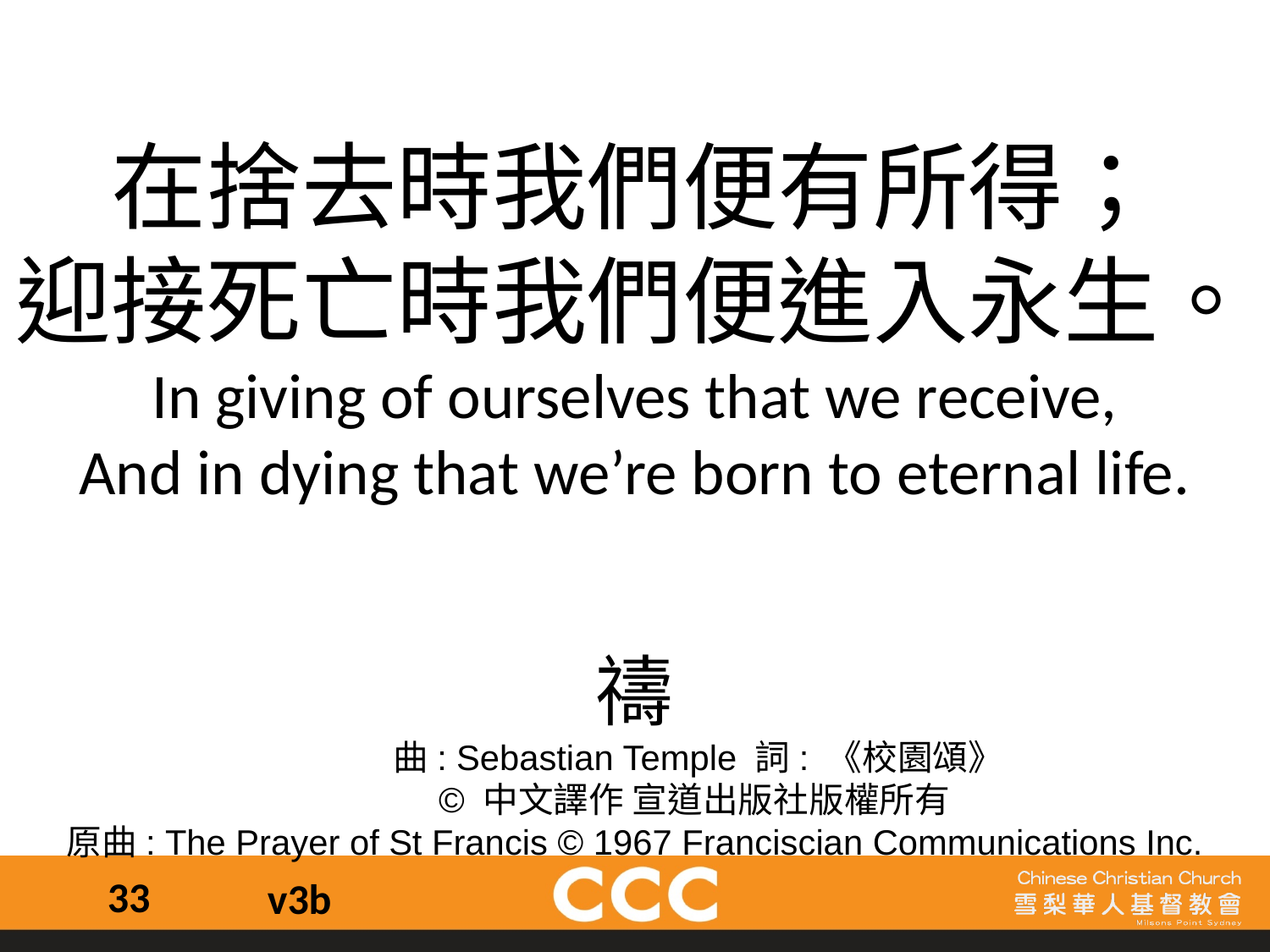

在捨去時我們便有所得；
迎接死亡時我們便進入永生。
In giving of ourselves that we receive,
And in dying that we’re born to eternal life.
禱
	曲: Sebastian Temple 詞: 《校園頌》
	© 中文譯作 宣道出版社版權所有
原曲: The Prayer of St Francis © 1967 Franciscian Communications Inc.
33
v3b